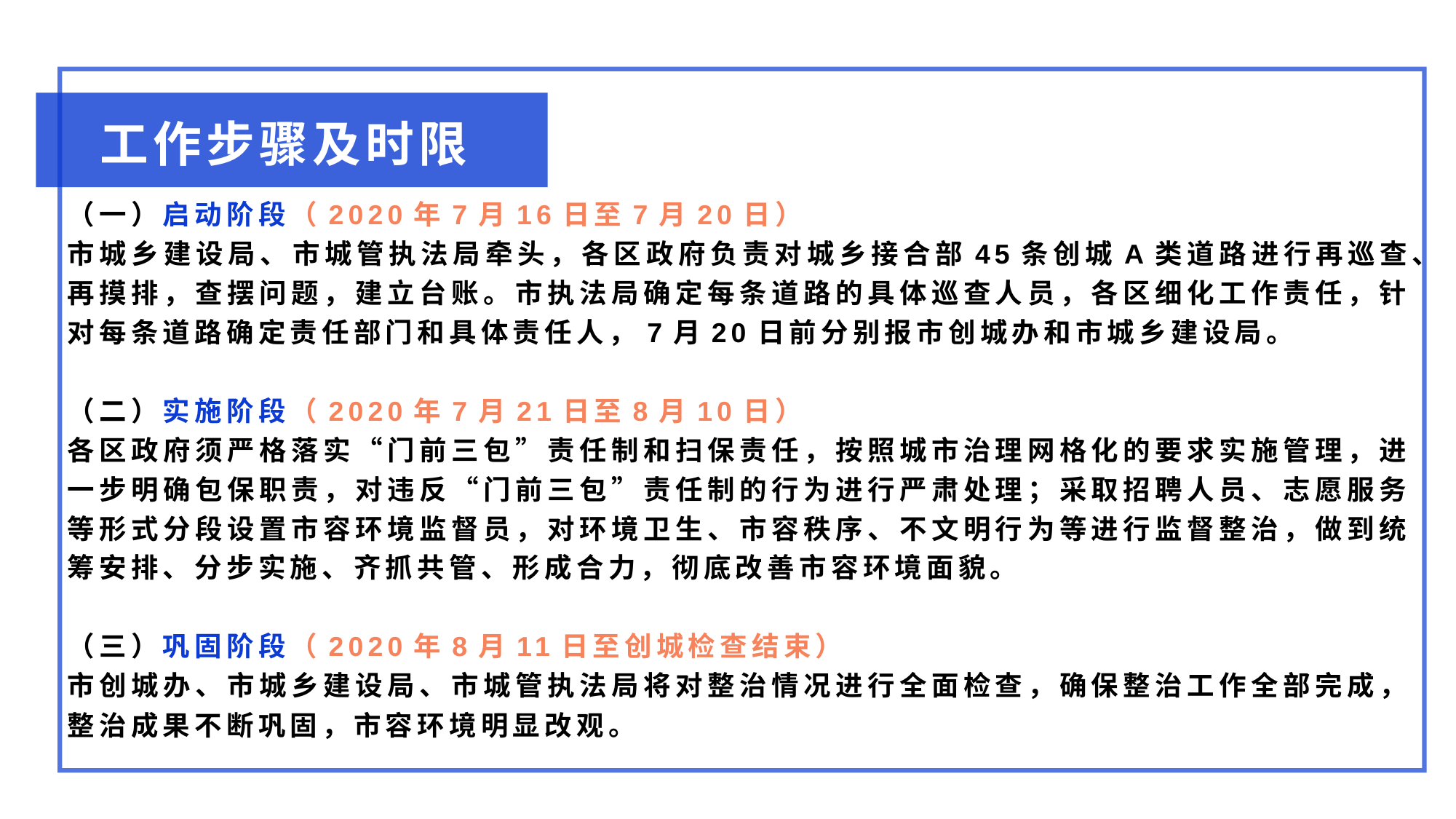

工作步骤及时限

（一）启动阶段（2020年7月16日至7月20日）
市城乡建设局、市城管执法局牵头，各区政府负责对城乡接合部45条创城A类道路进行再巡查、再摸排，查摆问题，建立台账。市执法局确定每条道路的具体巡查人员，各区细化工作责任，针对每条道路确定责任部门和具体责任人，7月20日前分别报市创城办和市城乡建设局。

（二）实施阶段（2020年7月21日至8月10日）
各区政府须严格落实“门前三包”责任制和扫保责任，按照城市治理网格化的要求实施管理，进一步明确包保职责，对违反“门前三包”责任制的行为进行严肃处理；采取招聘人员、志愿服务等形式分段设置市容环境监督员，对环境卫生、市容秩序、不文明行为等进行监督整治，做到统筹安排、分步实施、齐抓共管、形成合力，彻底改善市容环境面貌。

（三）巩固阶段（2020年8月11日至创城检查结束）
市创城办、市城乡建设局、市城管执法局将对整治情况进行全面检查，确保整治工作全部完成，整治成果不断巩固，市容环境明显改观。